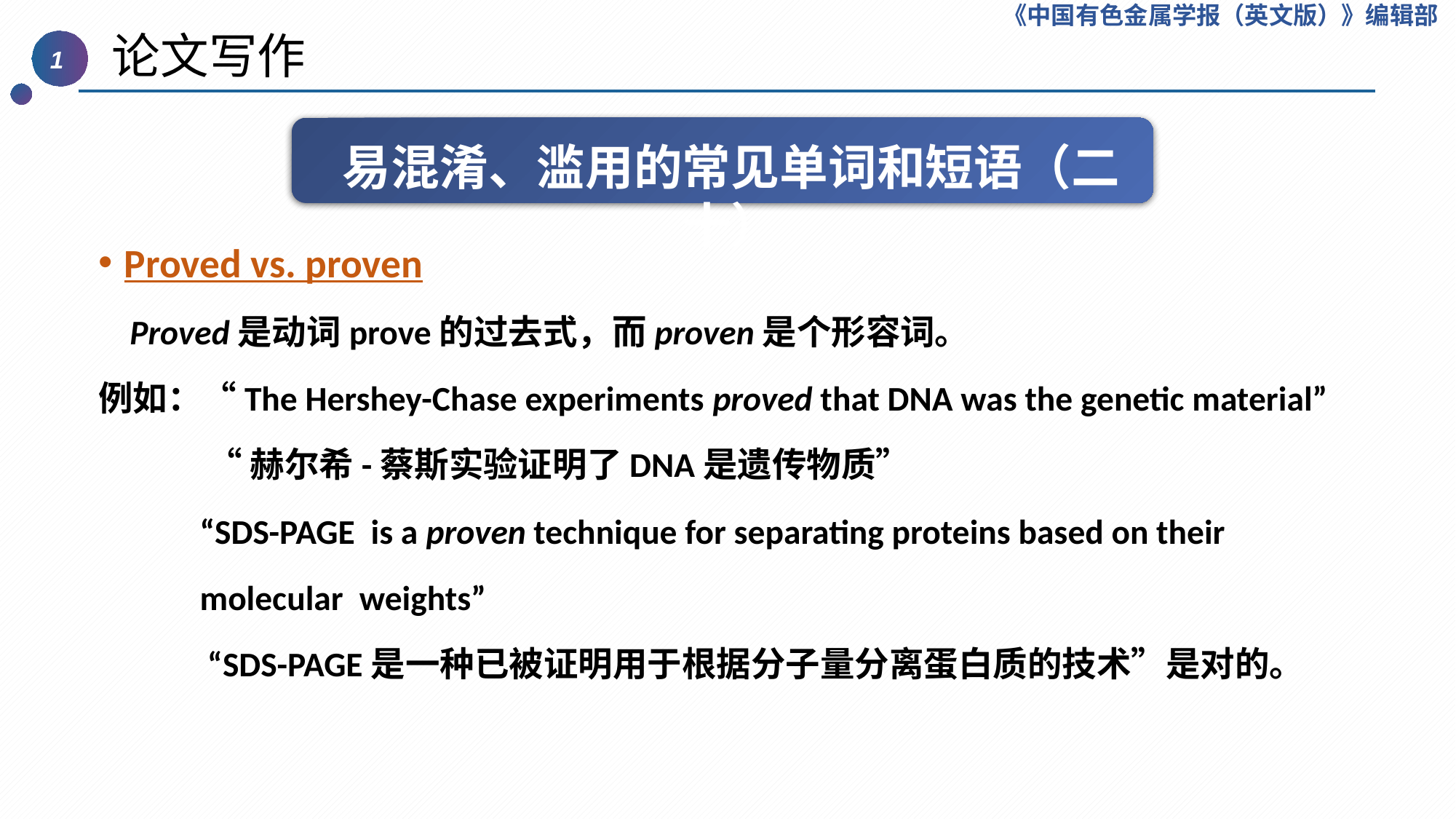

《中国有色金属学报（英文版）》编辑部

      论文写作

1

易混淆、滥用的常见单词和短语（二十）
Proved vs. proven
    Proved是动词prove的过去式，而proven是个形容词。
例如：“The Hershey-Chase experiments proved that DNA was the genetic material”
 “赫尔希-蔡斯实验证明了DNA是遗传物质”
“SDS-PAGE  is a proven technique for separating proteins based on their molecular  weights”
 “SDS-PAGE是一种已被证明用于根据分子量分离蛋白质的技术”是对的。